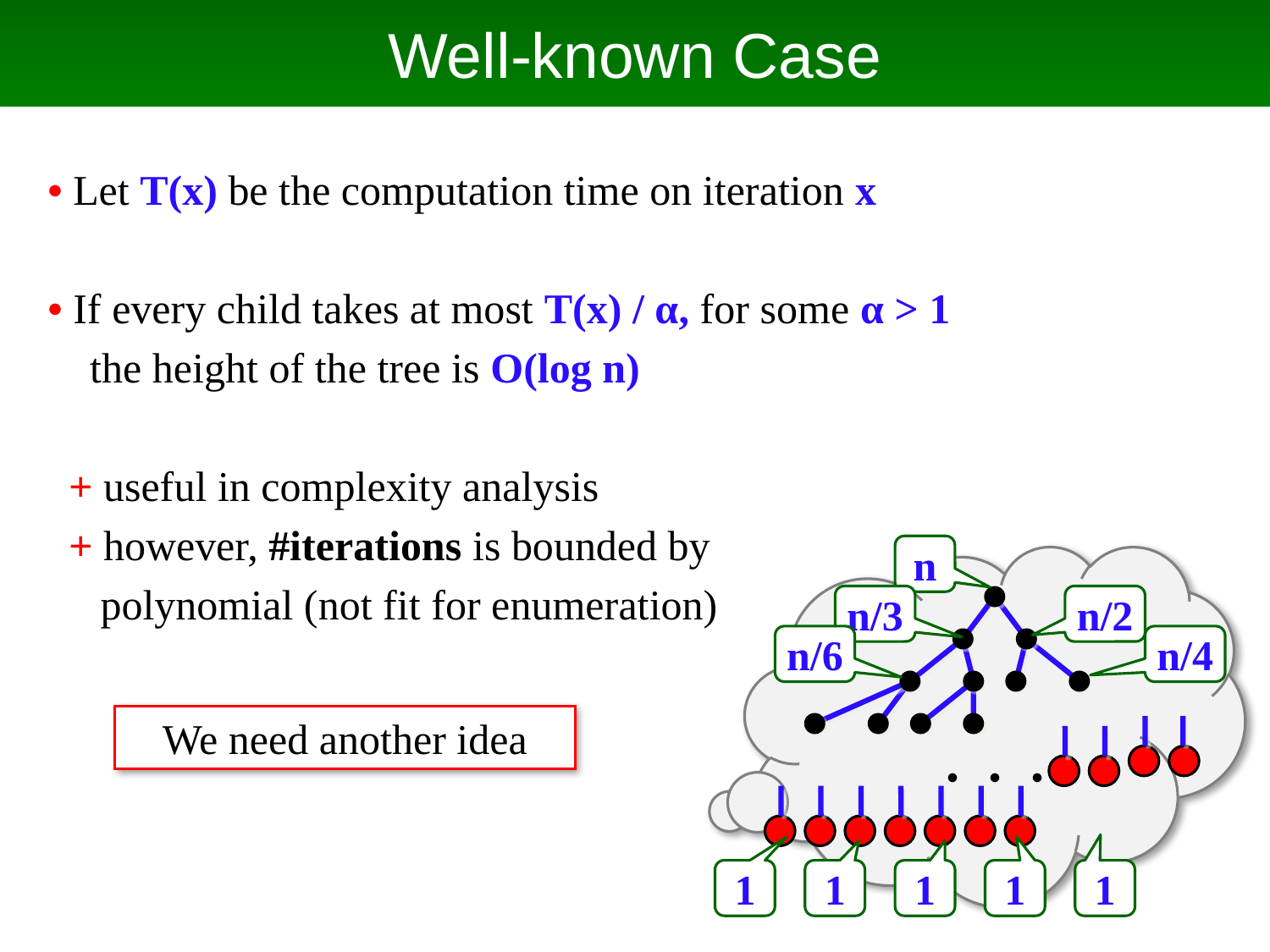

# Well-known Case
• Let T(x) be the computation time on iteration x

• If every child takes at most T(x) / α, for some α > 1
    the height of the tree is O(log n)

  + useful in complexity analysis
  + however, #iterations is bounded by
     polynomial (not fit for enumeration)

n

n/3
n/2

n/6
n/4

We need another idea

・・・

1
1
1
1
1